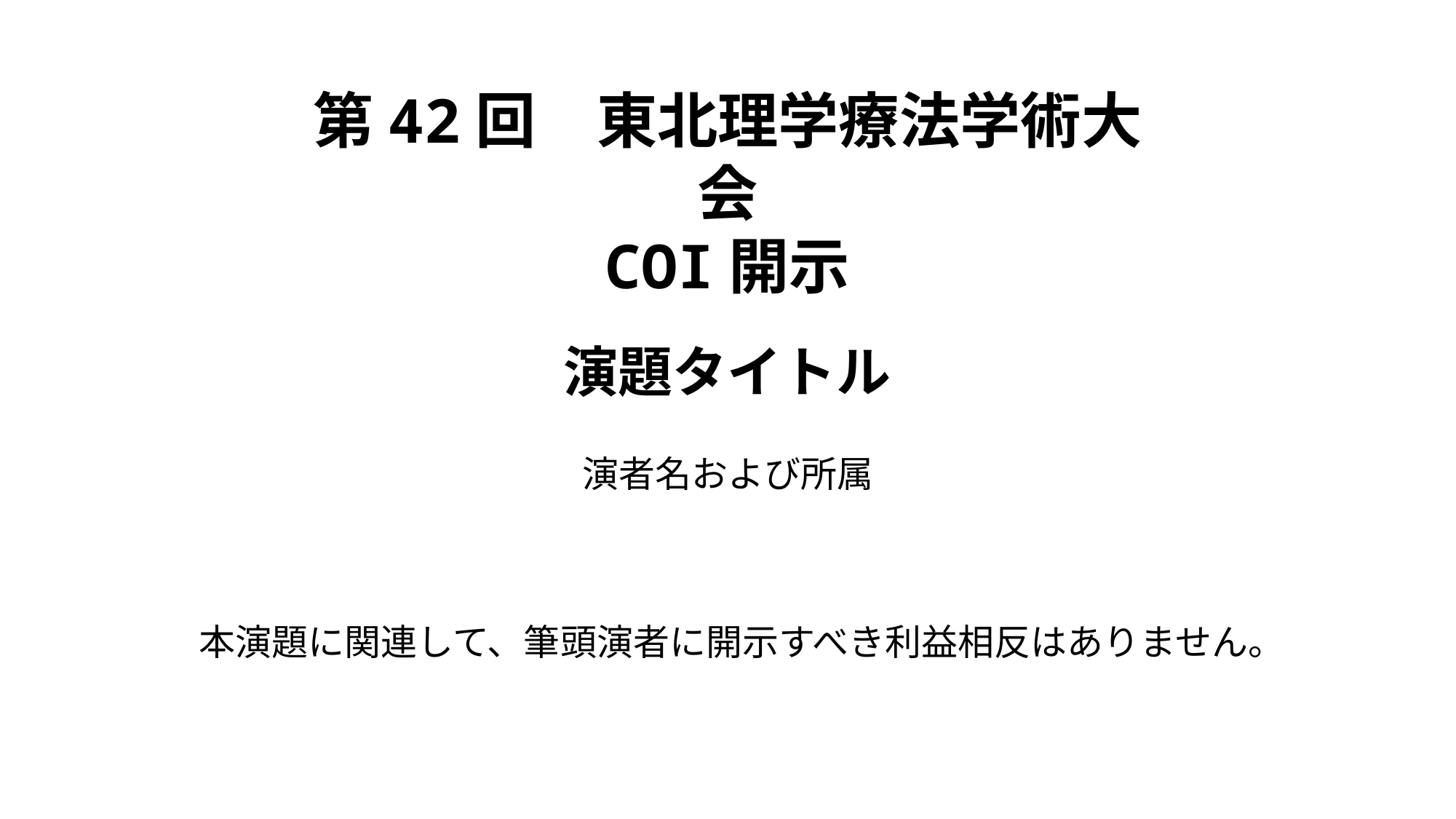

第42回　東北理学療法学術大会
COI開示
演題タイトル
演者名および所属
本演題に関連して、筆頭演者に開示すべき利益相反はありません。